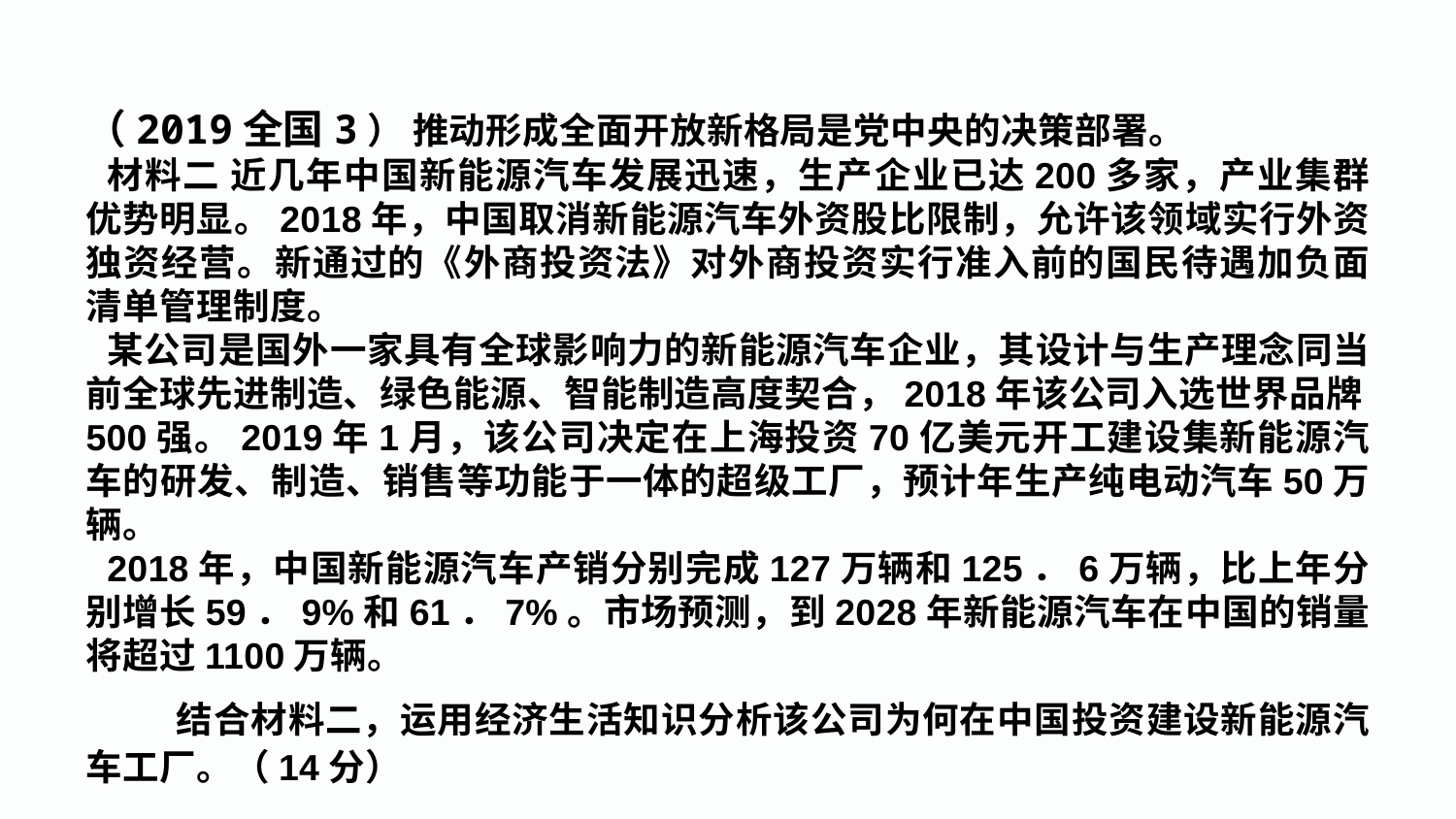

（2019全国3） 推动形成全面开放新格局是党中央的决策部署。
材料二 近几年中国新能源汽车发展迅速，生产企业已达200多家，产业集群优势明显。2018年，中国取消新能源汽车外资股比限制，允许该领域实行外资独资经营。新通过的《外商投资法》对外商投资实行准入前的国民待遇加负面清单管理制度。
某公司是国外一家具有全球影响力的新能源汽车企业，其设计与生产理念同当前全球先进制造、绿色能源、智能制造高度契合，2018年该公司入选世界品牌500强。2019年1月，该公司决定在上海投资70亿美元开工建设集新能源汽车的研发、制造、销售等功能于一体的超级工厂，预计年生产纯电动汽车50万辆。
2018年，中国新能源汽车产销分别完成127万辆和125．6万辆，比上年分别增长59．9%和61．7%。市场预测，到2028年新能源汽车在中国的销量将超过1100万辆。
    结合材料二，运用经济生活知识分析该公司为何在中国投资建设新能源汽车工厂。（14分）